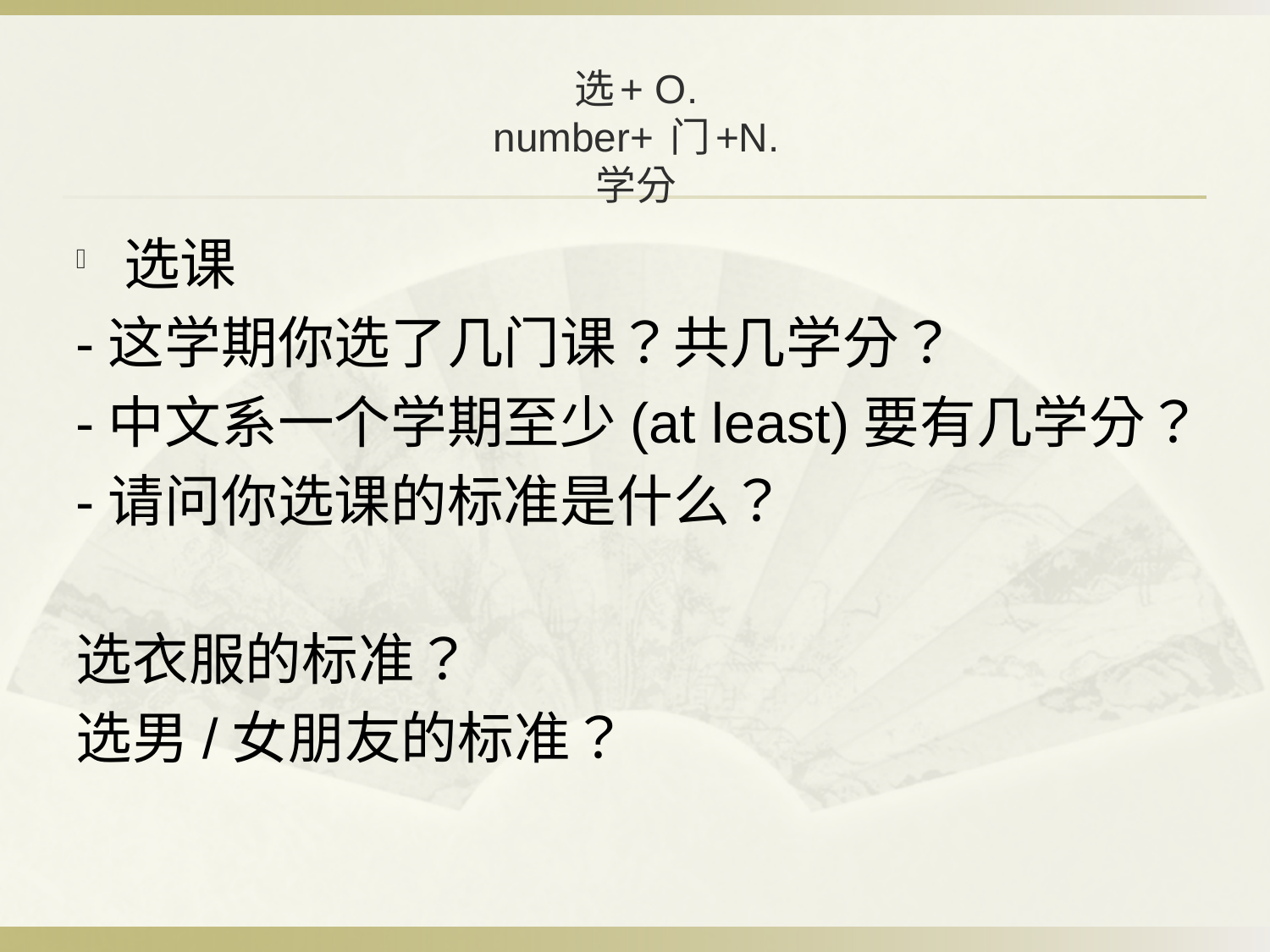

# 选+ O. number+ 门+N. 学分
选课
-这学期你选了几门课？共几学分？
-中文系一个学期至少(at least)要有几学分？
-请问你选课的标准是什么？

选衣服的标准？
选男/女朋友的标准？